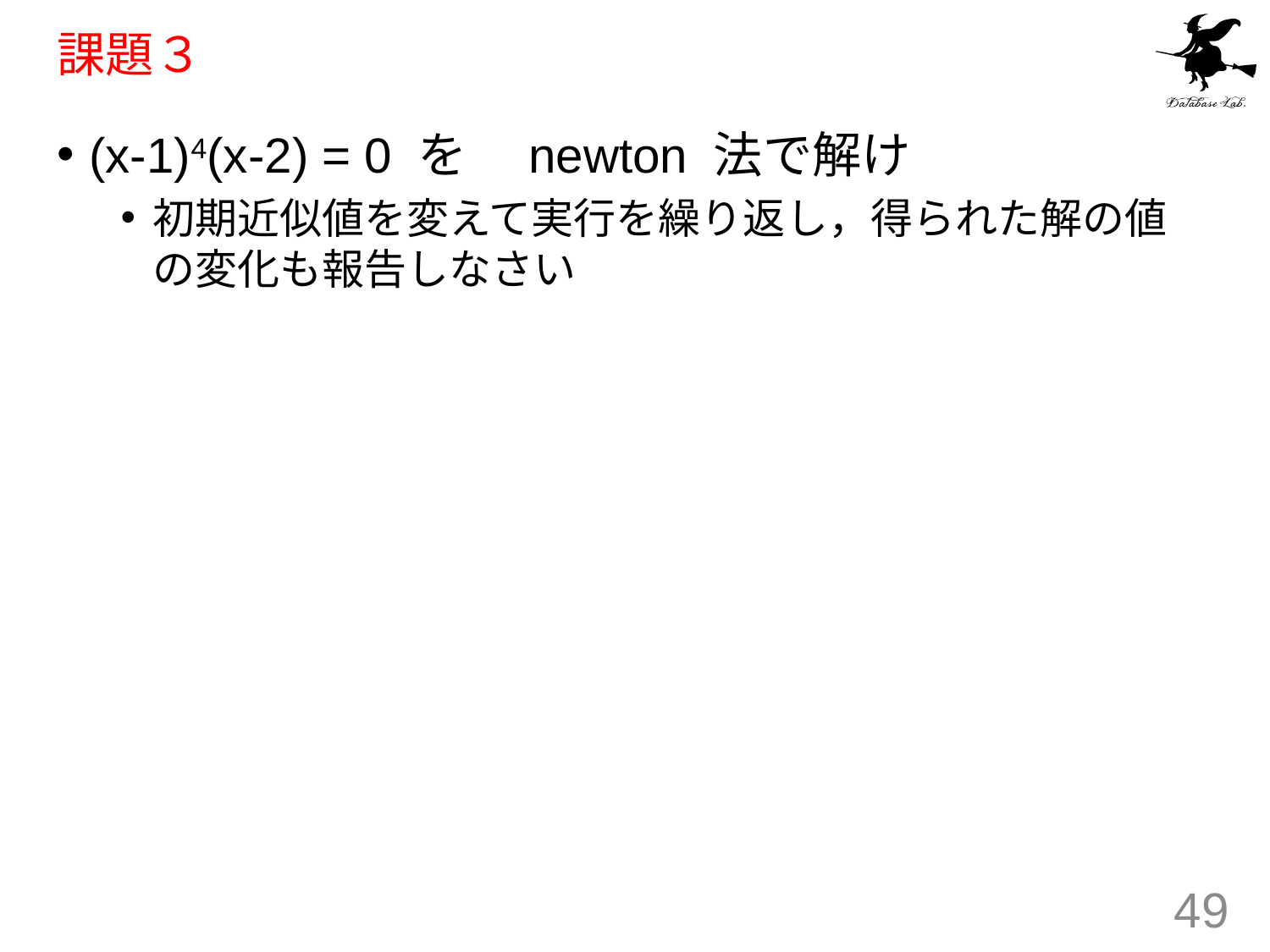

# 課題３
(x-1)4(x-2) = 0 を　newton 法で解け
初期近似値を変えて実行を繰り返し，得られた解の値の変化も報告しなさい
49